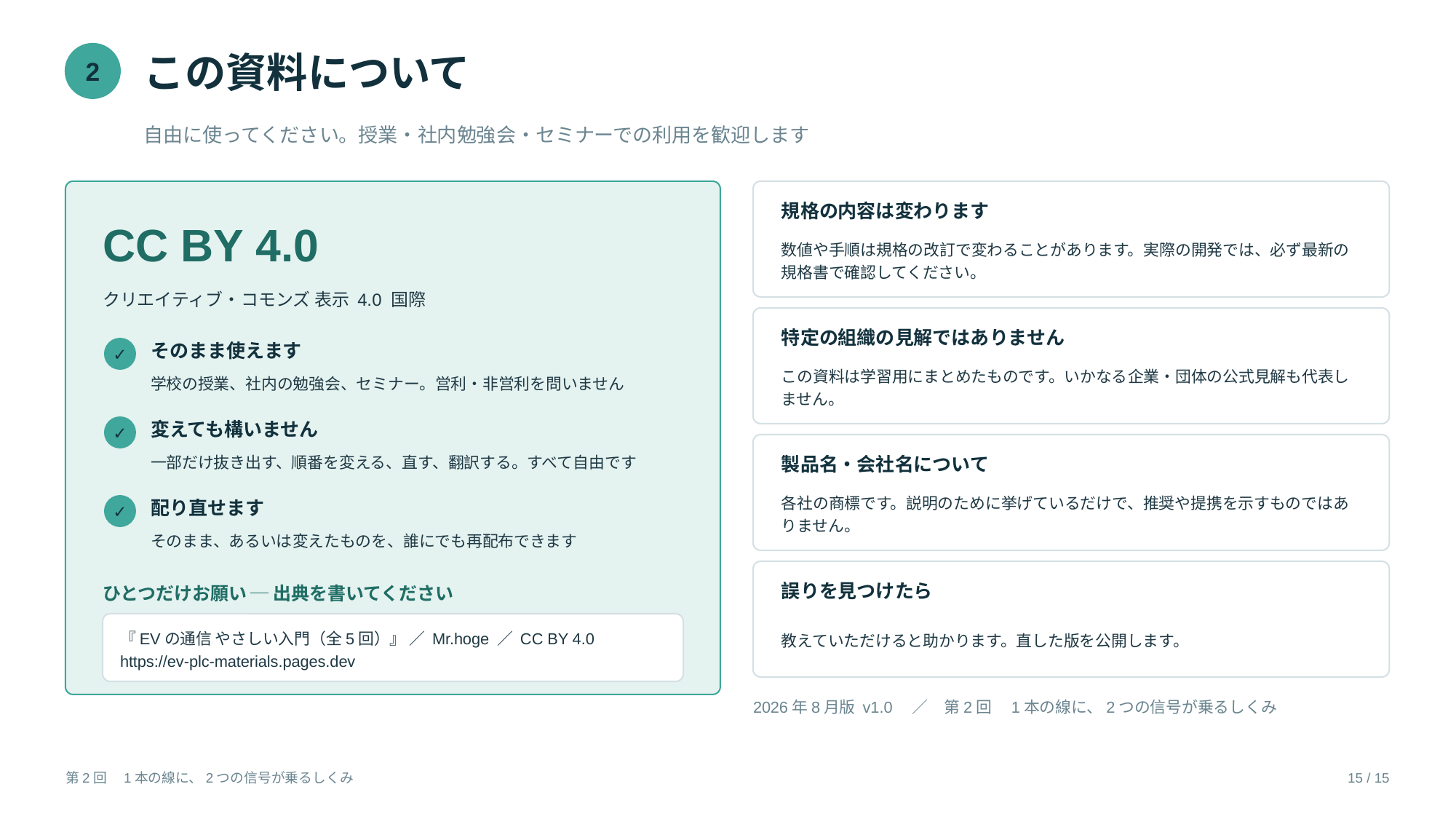

この資料について

2
自由に使ってください。授業・社内勉強会・セミナーでの利用を歓迎します

規格の内容は変わります
CC BY 4.0
数値や手順は規格の改訂で変わることがあります。実際の開発では、必ず最新の規格書で確認してください。
クリエイティブ・コモンズ 表示 4.0 国際

特定の組織の見解ではありません
そのまま使えます

✓
この資料は学習用にまとめたものです。いかなる企業・団体の公式見解も代表しません。
学校の授業、社内の勉強会、セミナー。営利・非営利を問いません
変えても構いません

✓

一部だけ抜き出す、順番を変える、直す、翻訳する。すべて自由です
製品名・会社名について
各社の商標です。説明のために挙げているだけで、推奨や提携を示すものではありません。
配り直せます

✓
そのまま、あるいは変えたものを、誰にでも再配布できます

誤りを見つけたら
ひとつだけお願い ─ 出典を書いてください
教えていただけると助かります。直した版を公開します。

『EVの通信 やさしい入門（全5回）』 ／ Mr.hoge ／ CC BY 4.0
https://ev-plc-materials.pages.dev
2026年8月版 v1.0　／　第2回　1本の線に、2つの信号が乗るしくみ
第2回　1本の線に、2つの信号が乗るしくみ
15 / 15